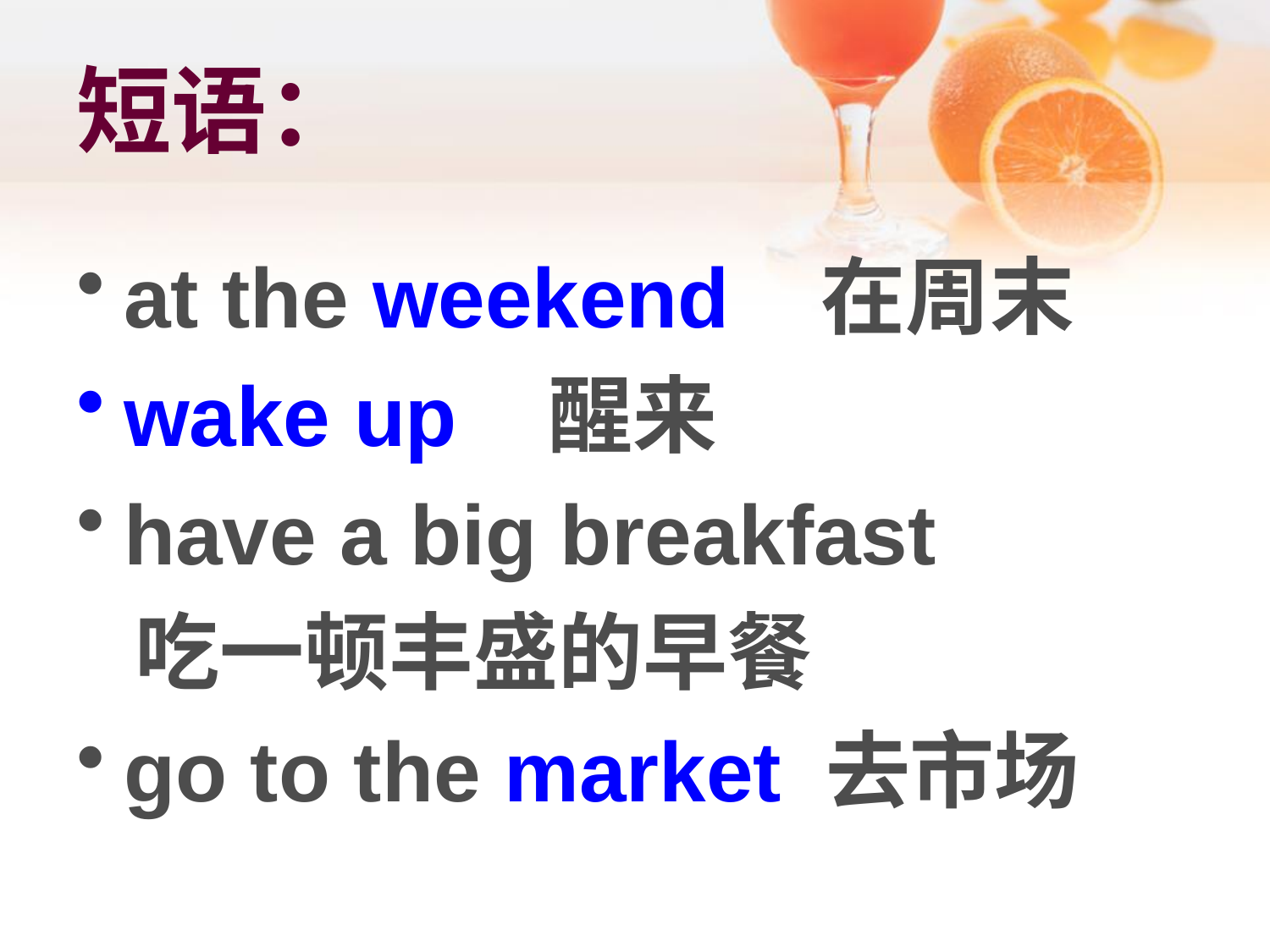

# 短语：
at the weekend   在周末
wake up   醒来
have a big breakfast
  吃一顿丰盛的早餐
go to the market 去市场